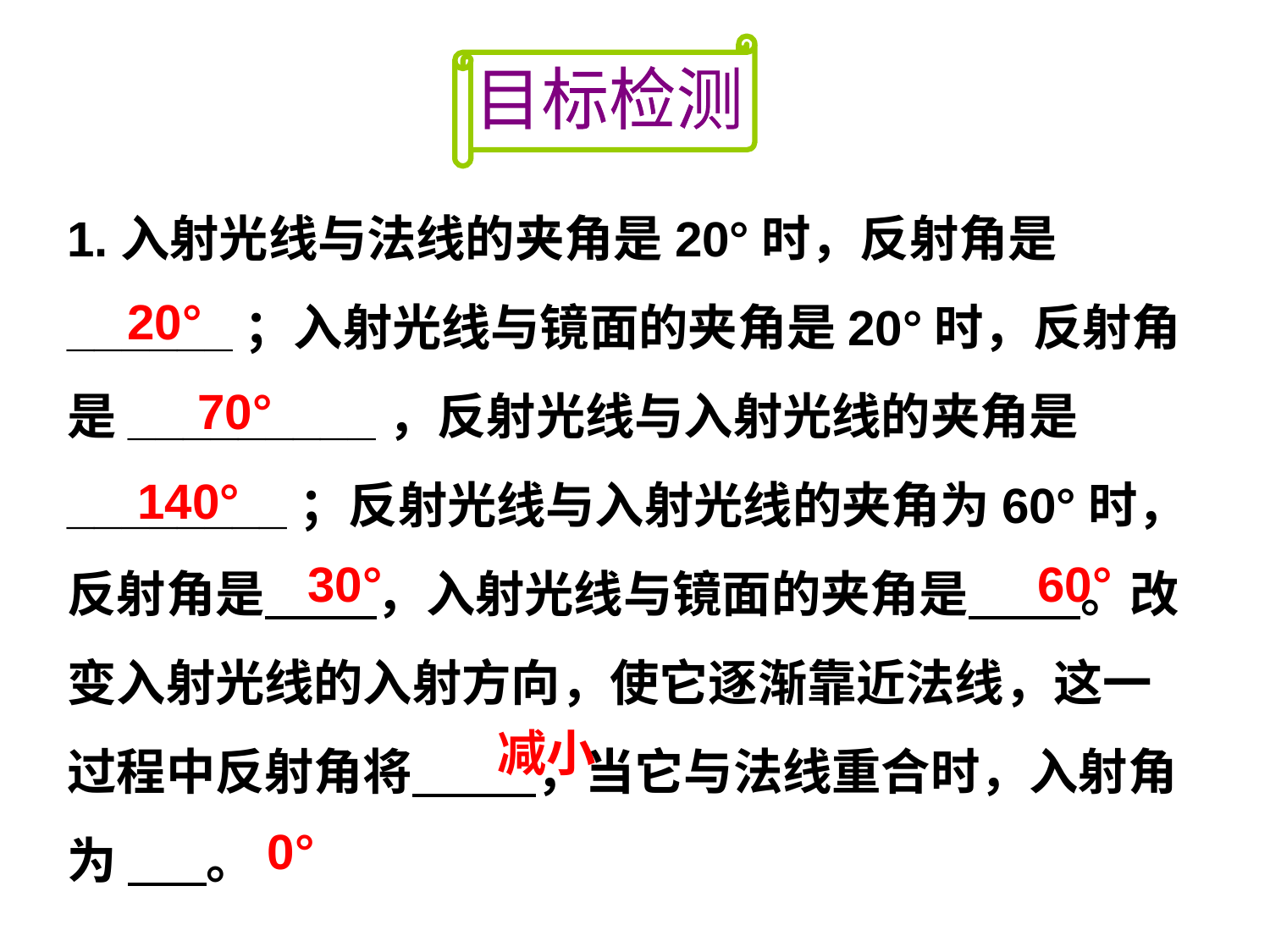

目标检测
1.入射光线与法线的夹角是20°时，反射角是______；入射光线与镜面的夹角是20°时，反射角是_________，反射光线与入射光线的夹角是________；反射光线与入射光线的夹角为60°时，反射角是          ，入射光线与镜面的夹角是          。改变入射光线的入射方向，使它逐渐靠近法线，这一过程中反射角将           ，当它与法线重合时，入射角为        。
20°
70°
140°
30°
60°
减小
0°